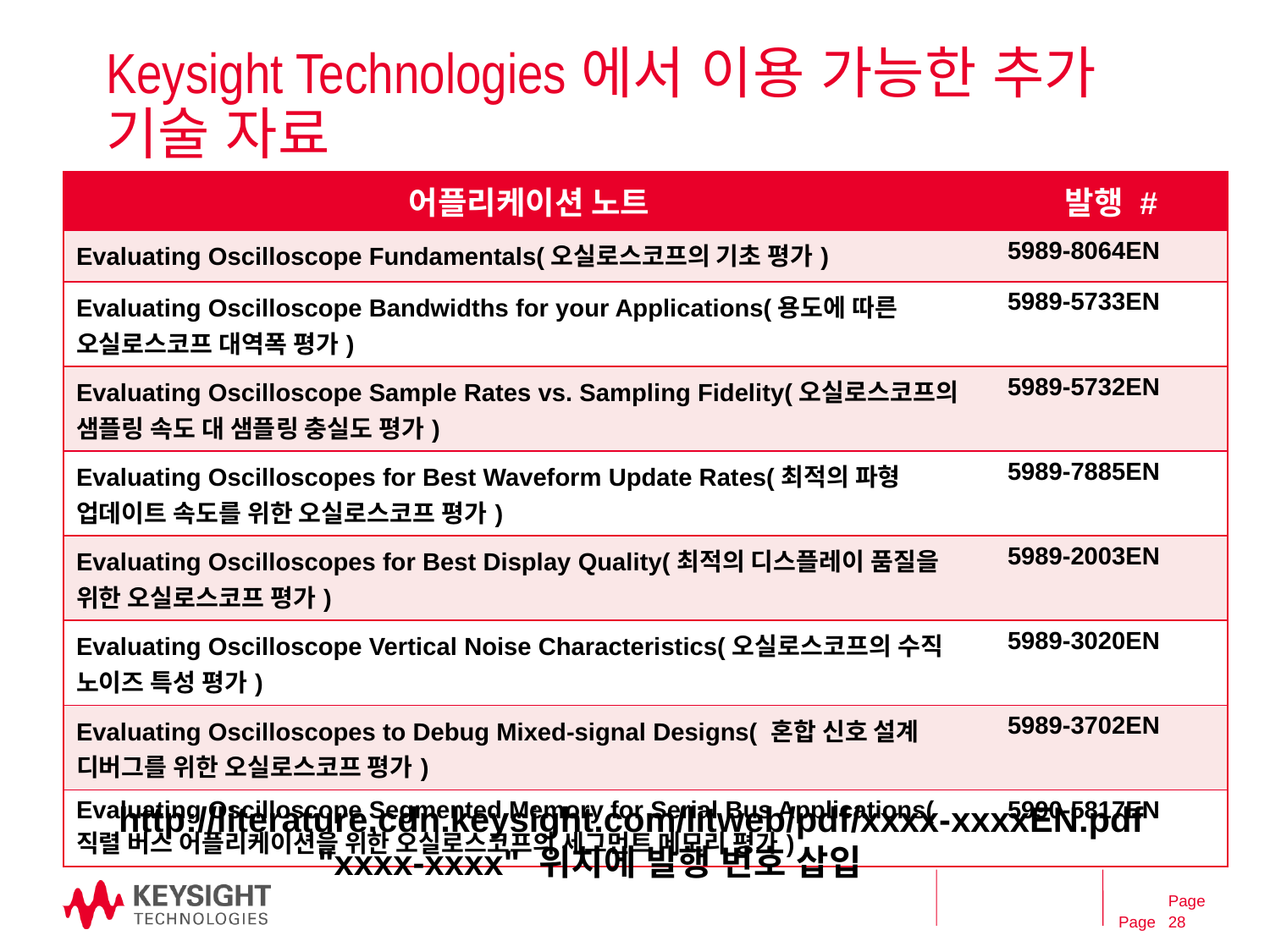

# Keysight Technologies에서 이용 가능한 추가 기술 자료
| 어플리케이션 노트 | 발행 # |
| --- | --- |
| Evaluating Oscilloscope Fundamentals(오실로스코프의 기초 평가) | 5989-8064EN |
| Evaluating Oscilloscope Bandwidths for your Applications(용도에 따른 오실로스코프 대역폭 평가) | 5989-5733EN |
| Evaluating Oscilloscope Sample Rates vs. Sampling Fidelity(오실로스코프의 샘플링 속도 대 샘플링 충실도 평가) | 5989-5732EN |
| Evaluating Oscilloscopes for Best Waveform Update Rates(최적의 파형 업데이트 속도를 위한 오실로스코프 평가) | 5989-7885EN |
| Evaluating Oscilloscopes for Best Display Quality(최적의 디스플레이 품질을 위한 오실로스코프 평가) | 5989-2003EN |
| Evaluating Oscilloscope Vertical Noise Characteristics(오실로스코프의 수직 노이즈 특성 평가) | 5989-3020EN |
| Evaluating Oscilloscopes to Debug Mixed-signal Designs( 혼합 신호 설계 디버그를 위한 오실로스코프 평가) | 5989-3702EN |
| Evaluating Oscilloscope Segmented Memory for Serial Bus Applications(직렬 버스 어플리케이션을 위한 오실로스코프의 세그먼트 메모리 평가) | 5990-5817EN |
http://literature.cdn.keysight.com/litweb/pdf/xxxx-xxxxEN.pdf
"xxxx-xxxx" 위치에 발행 번호 삽입
Page 28